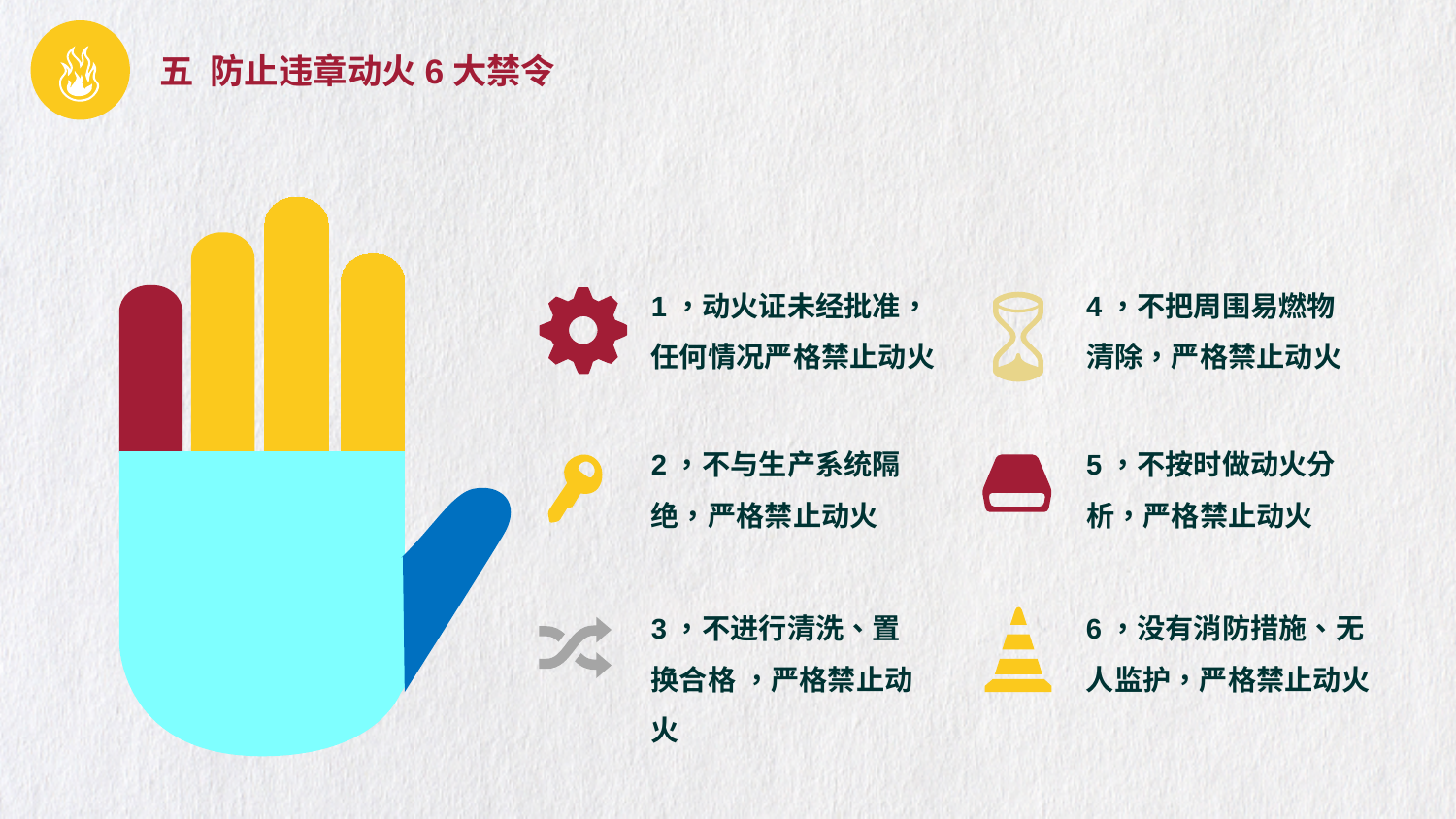

五  防止违章动火6大禁令

1，动火证未经批准，任何情况严格禁止动火
4，不把周围易燃物清除，严格禁止动火

2，不与生产系统隔绝，严格禁止动火
5，不按时做动火分析，严格禁止动火

3，不进行清洗、置换合格 ，严格禁止动火
6，没有消防措施、无人监护，严格禁止动火